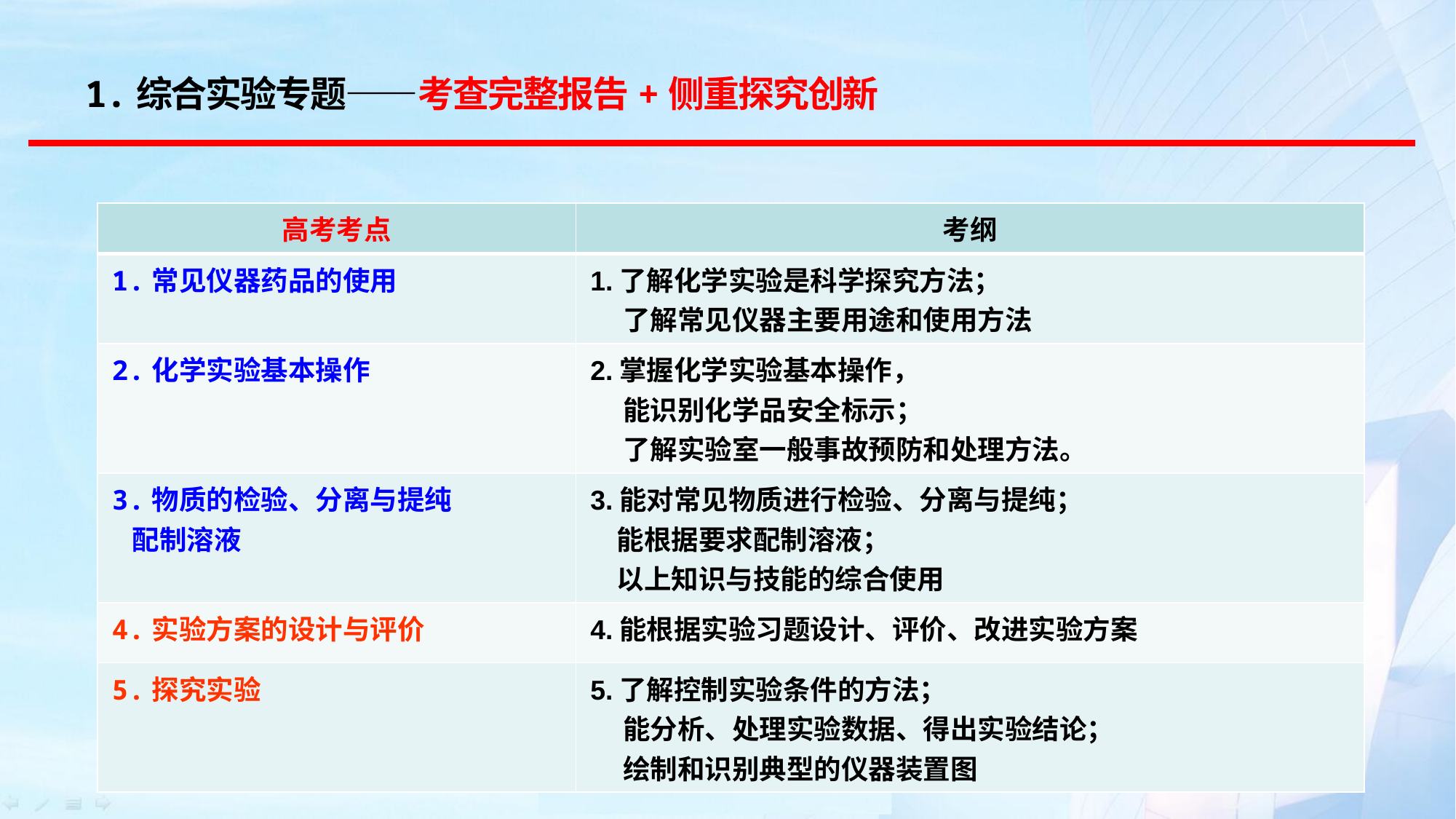

1.综合实验专题——考查完整报告+侧重探究创新
| 高考考点 | 考纲 |
| --- | --- |
| 1.常见仪器药品的使用 | 1.了解化学实验是科学探究方法； 了解常见仪器主要用途和使用方法 |
| 2.化学实验基本操作 | 2.掌握化学实验基本操作， 能识别化学品安全标示； 了解实验室一般事故预防和处理方法。 |
| 3.物质的检验、分离与提纯 配制溶液 | 3.能对常见物质进行检验、分离与提纯； 能根据要求配制溶液； 以上知识与技能的综合使用 |
| 4.实验方案的设计与评价 | 4.能根据实验习题设计、评价、改进实验方案 |
| 5.探究实验 | 5.了解控制实验条件的方法； 能分析、处理实验数据、得出实验结论； 绘制和识别典型的仪器装置图 |